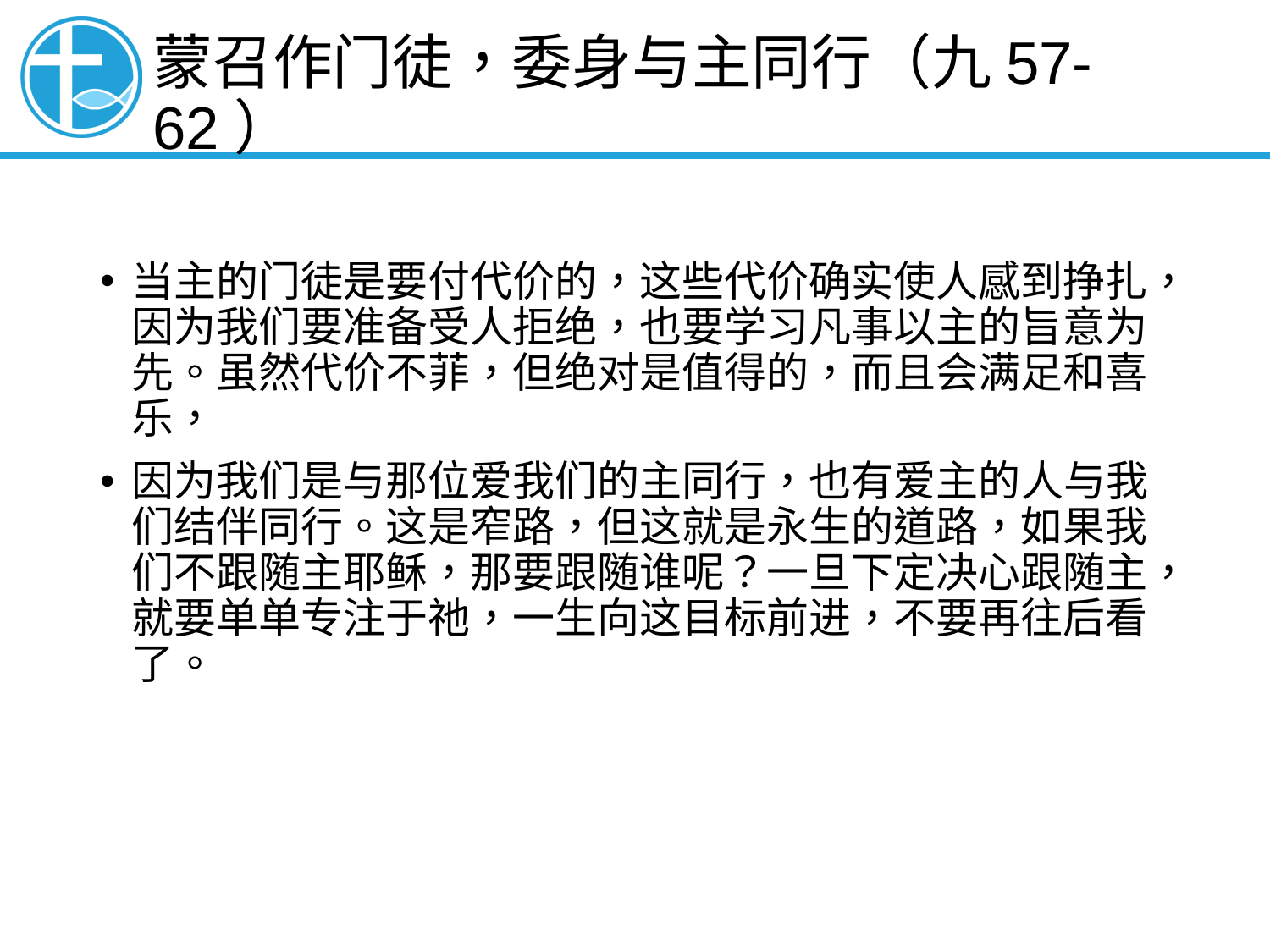

# 蒙召作门徒，委身与主同行（九57-62）
当主的门徒是要付代价的，这些代价确实使人感到挣扎，因为我们要准备受人拒绝，也要学习凡事以主的旨意为先。虽然代价不菲，但绝对是值得的，而且会满足和喜乐，
因为我们是与那位爱我们的主同行，也有爱主的人与我们结伴同行。这是窄路，但这就是永生的道路，如果我们不跟随主耶稣，那要跟随谁呢？一旦下定决心跟随主，就要单单专注于祂，一生向这目标前进，不要再往后看了。